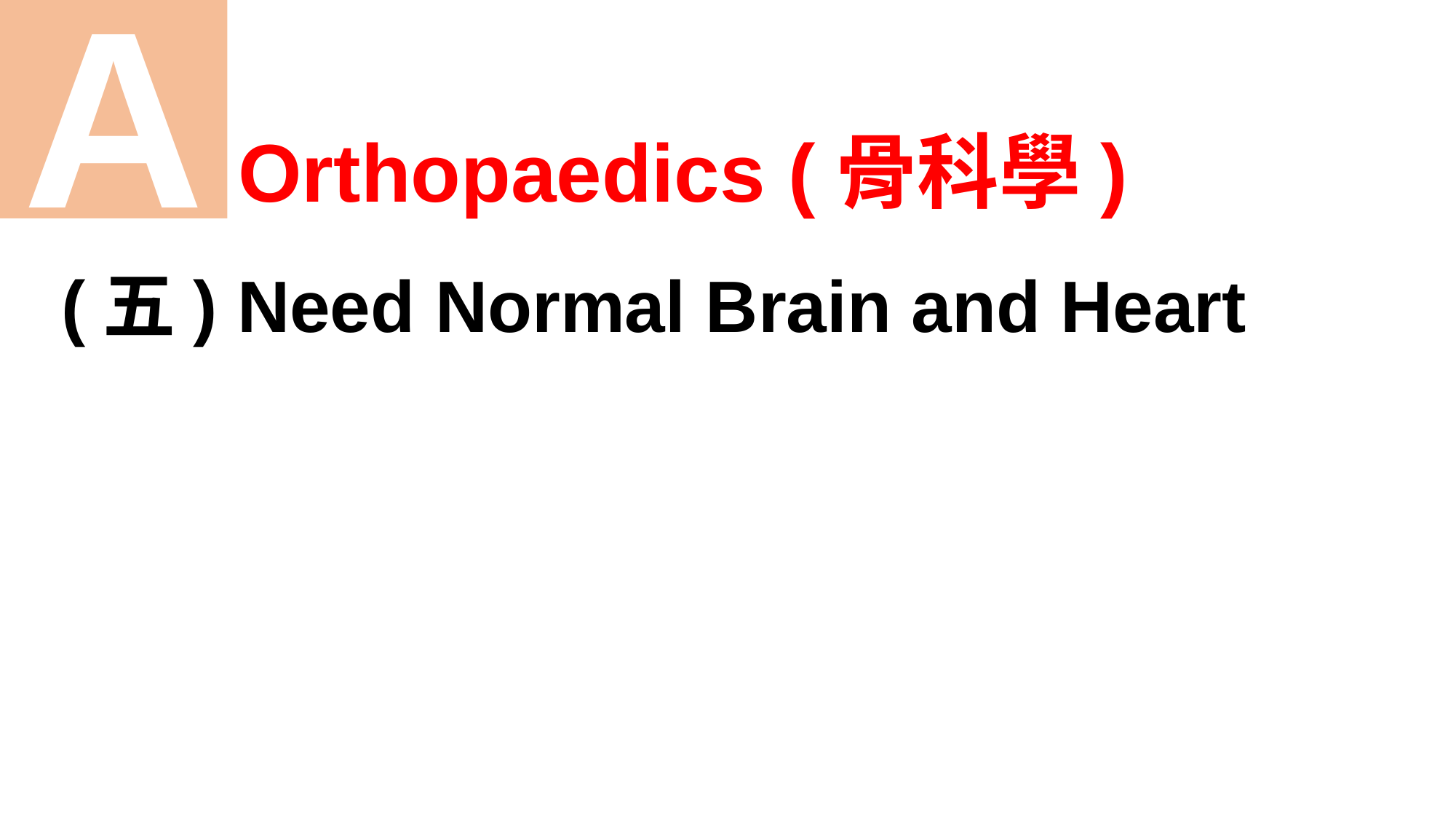

A
Orthopaedics (骨科學)
(五) Need Normal Brain and Heart